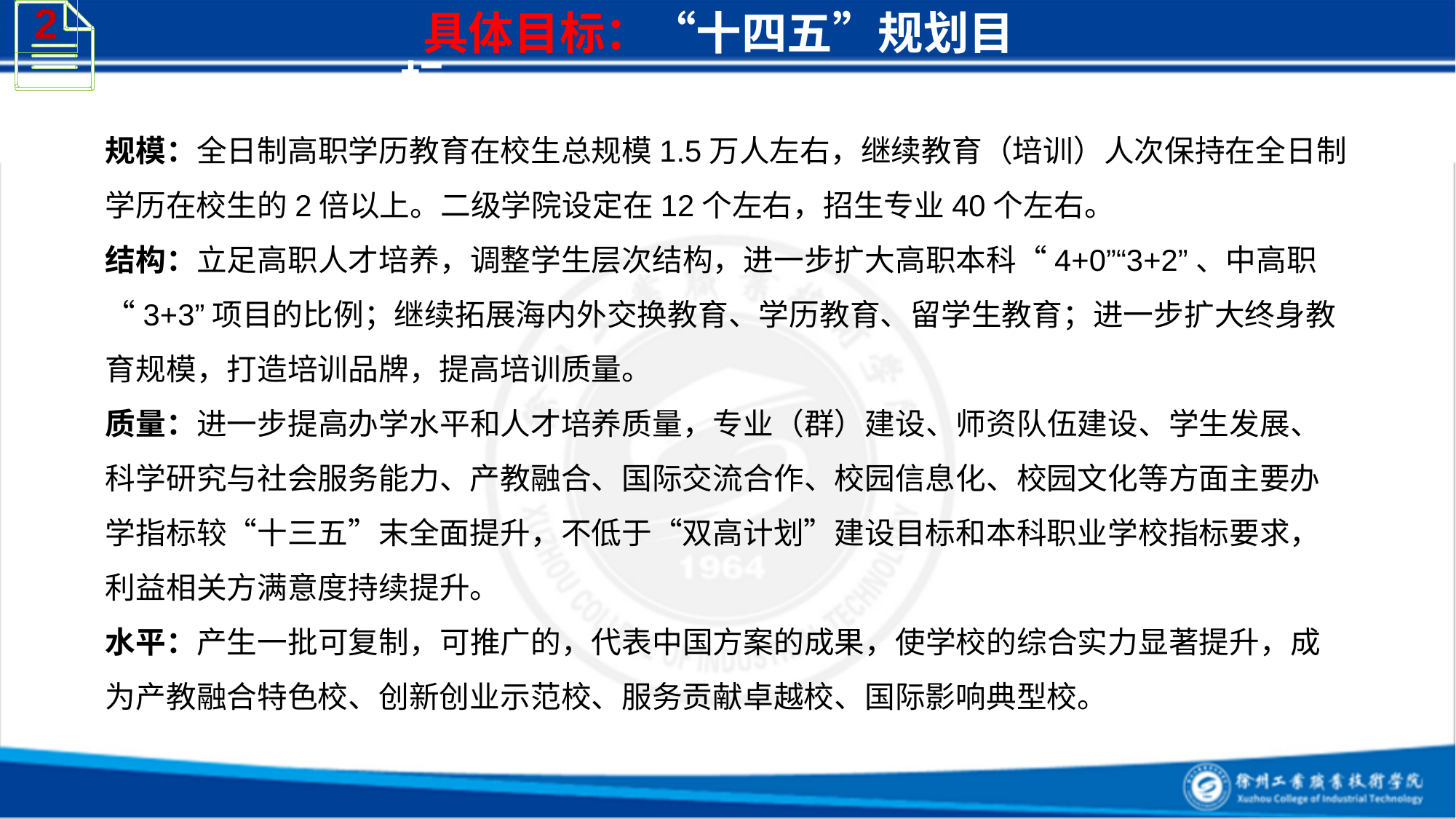

2
 具体目标：“十四五”规划目标
规模：全日制高职学历教育在校生总规模1.5万人左右，继续教育（培训）人次保持在全日制学历在校生的2倍以上。二级学院设定在12个左右，招生专业40个左右。
结构：立足高职人才培养，调整学生层次结构，进一步扩大高职本科“4+0”“3+2”、中高职“3+3”项目的比例；继续拓展海内外交换教育、学历教育、留学生教育；进一步扩大终身教育规模，打造培训品牌，提高培训质量。
质量：进一步提高办学水平和人才培养质量，专业（群）建设、师资队伍建设、学生发展、科学研究与社会服务能力、产教融合、国际交流合作、校园信息化、校园文化等方面主要办学指标较“十三五”末全面提升，不低于“双高计划”建设目标和本科职业学校指标要求，利益相关方满意度持续提升。
水平：产生一批可复制，可推广的，代表中国方案的成果，使学校的综合实力显著提升，成为产教融合特色校、创新创业示范校、服务贡献卓越校、国际影响典型校。